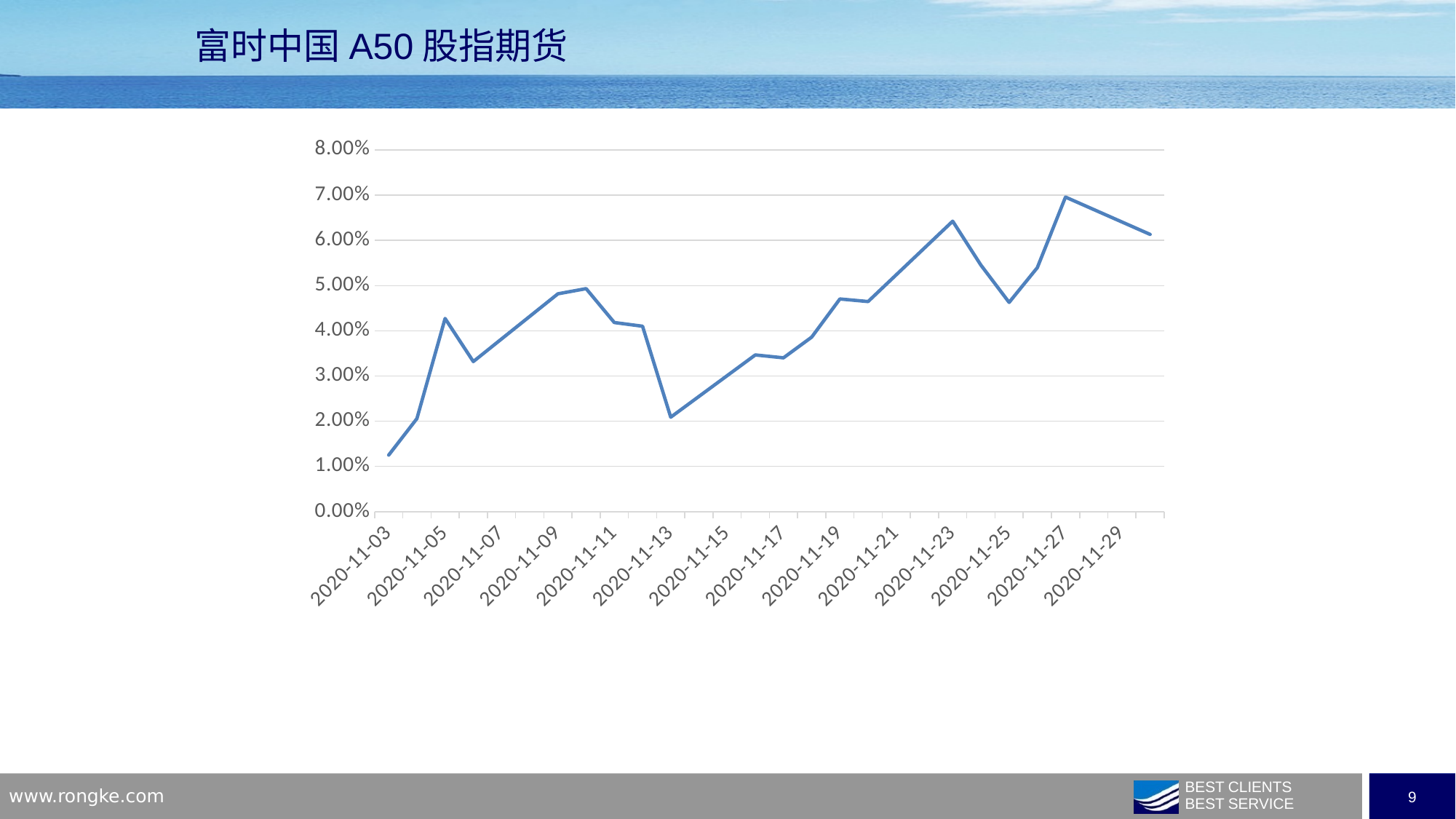

# 富时中国A50股指期货

### Chart

| Category |  |
|---|---|
| 44138 | 0.012507142403656912 |
| 44139 | 0.020570122531902824 |
| 44140 | 0.042727445876452386 |
| 44141 | 0.03320424100057129 |
| 44144 | 0.04818741667195736 |
| 44145 | 0.04933020125706311 |
| 44146 | 0.04183861342136996 |
| 44147 | 0.04101326899879365 |
| 44148 | 0.020887562694432038 |
| 44151 | 0.034664465748206474 |
| 44152 | 0.03402958542314782 |
| 44153 | 0.0386007237635706 |
| 44154 | 0.04704463208685161 |
| 44155 | 0.04647323979429885 |
| 44158 | 0.06424988889594307 |
| 44159 | 0.05453621992254454 |
| 44160 | 0.046282775696781187 |
| 44161 | 0.053964827629991774 |
| 44162 | 0.0695828836264365 |
| 44165 | 0.061329439400672925 |